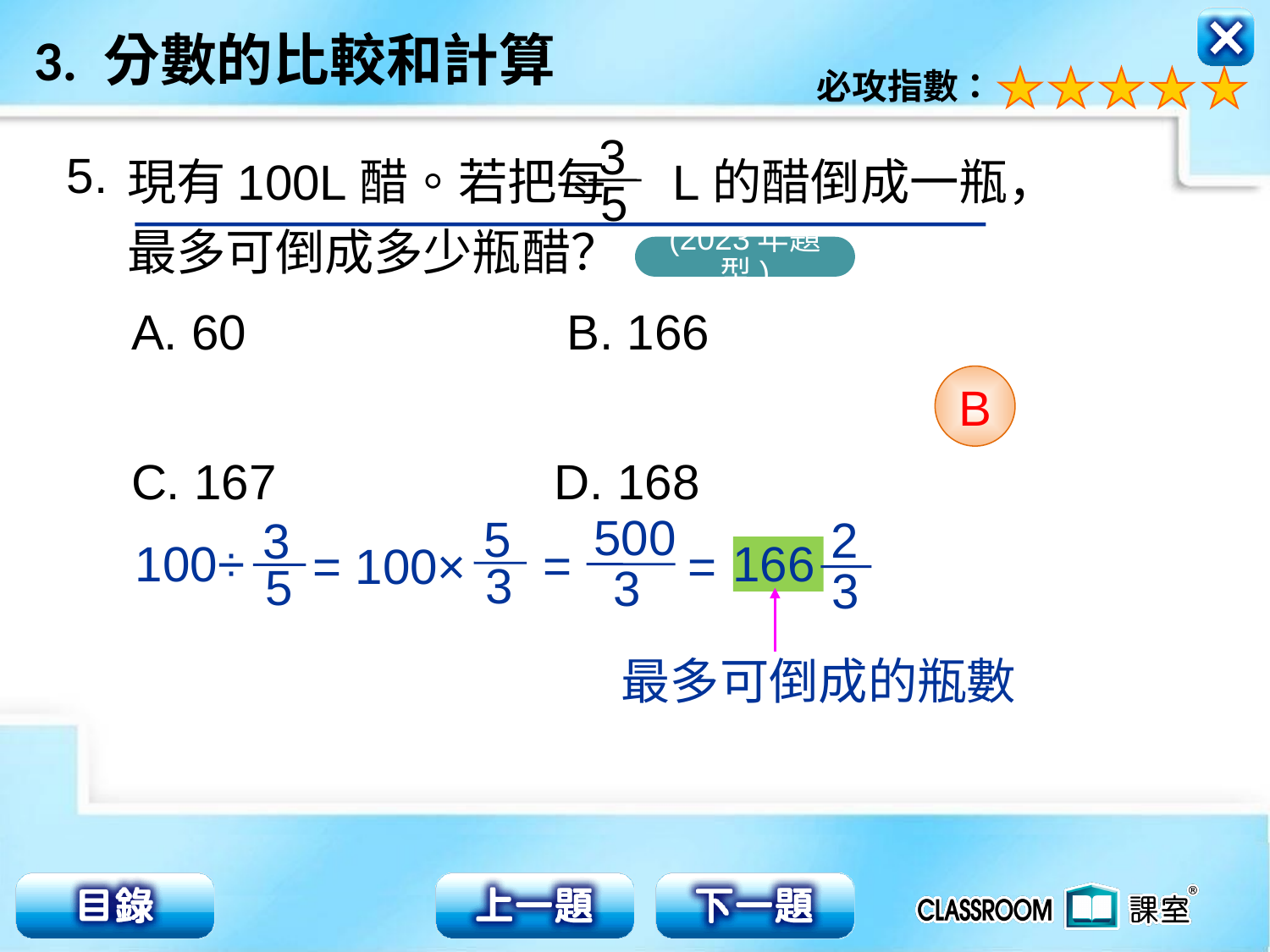

3
5

5.
現有100L醋。若把每     L的醋倒成一瓶，
最多可倒成多少瓶醋？

(2023年題型)
 A. 60      　　　      B. 166
 C. 167　		    D. 168

B
500
3

=
5
3

= 100×
2
166
3

=
3
5

100÷

最多可倒成的瓶數